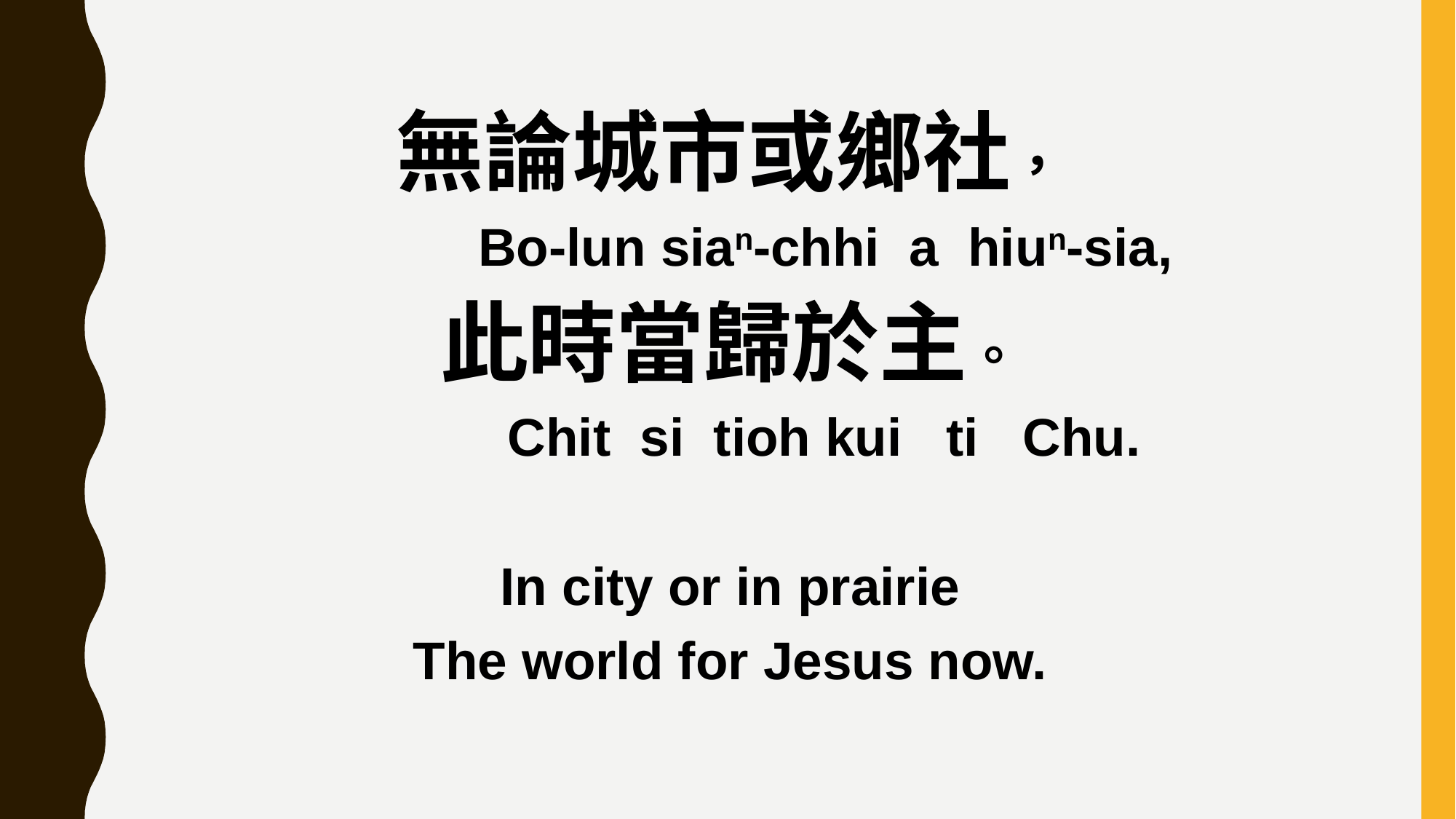

無論城市或鄉社，
                   Bo-lun sian-chhi  a  hiun-sia,
此時當歸於主。
                     Chit  si  tioh kui   ti   Chu.

In city or in prairie
The world for Jesus now.